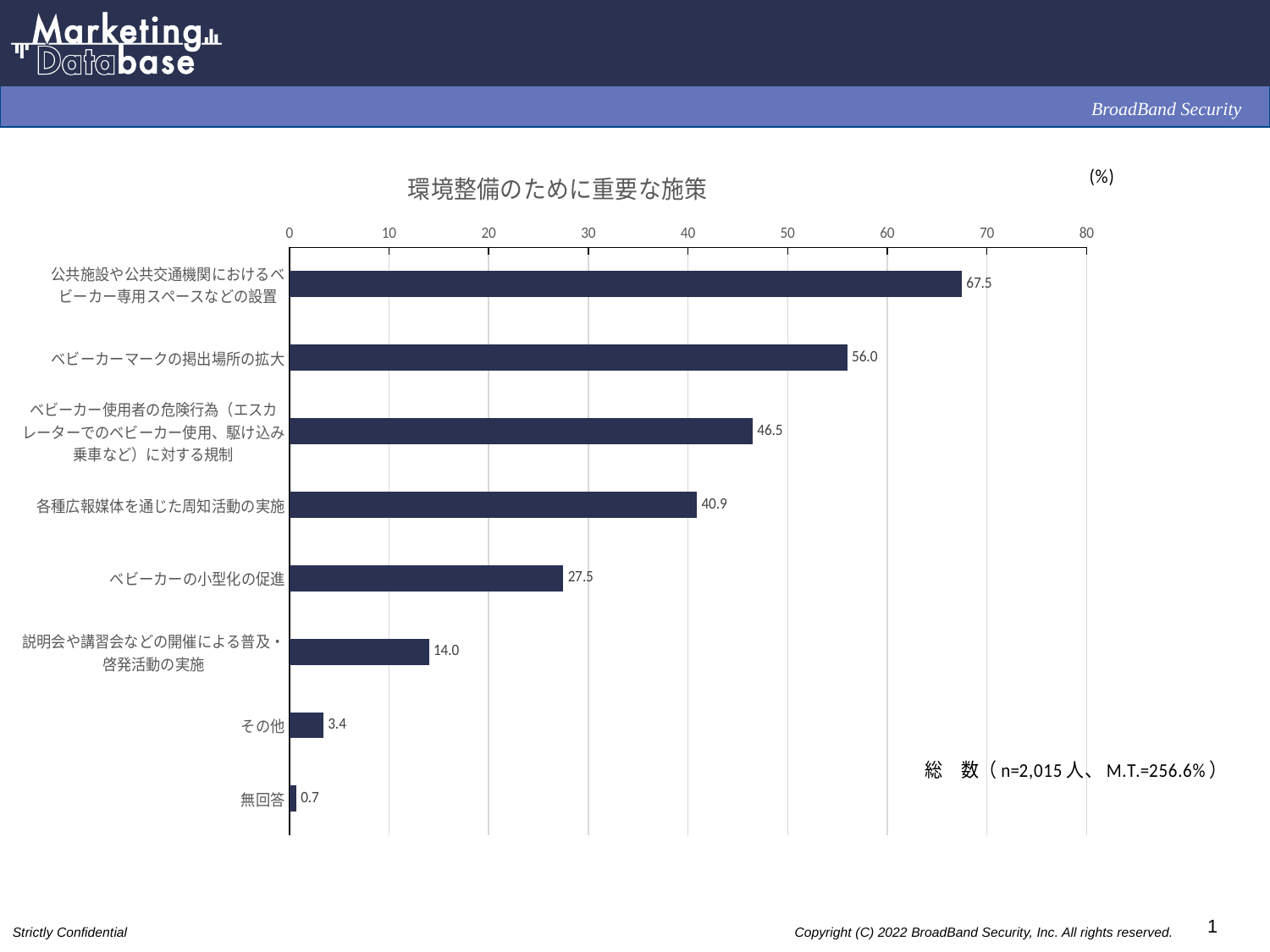

### Chart: 環境整備のために重要な施策

| Category |  |
|---|---|
| 公共施設や公共交通機関におけるベ
ビーカー専用スペースなどの設置 | 67.5 |
| ベビーカーマークの掲出場所の拡大 | 56.0 |
| ベビーカー使用者の危険行為（エスカ
レーターでのベビーカー使用、駆け込み
乗車など）に対する規制 | 46.5 |
| 各種広報媒体を通じた周知活動の実施 | 40.9 |
| ベビーカーの小型化の促進 | 27.5 |
| 説明会や講習会などの開催による普及・
啓発活動の実施 | 14.0 |
| その他 | 3.4 |
| 無回答 | 0.7 |